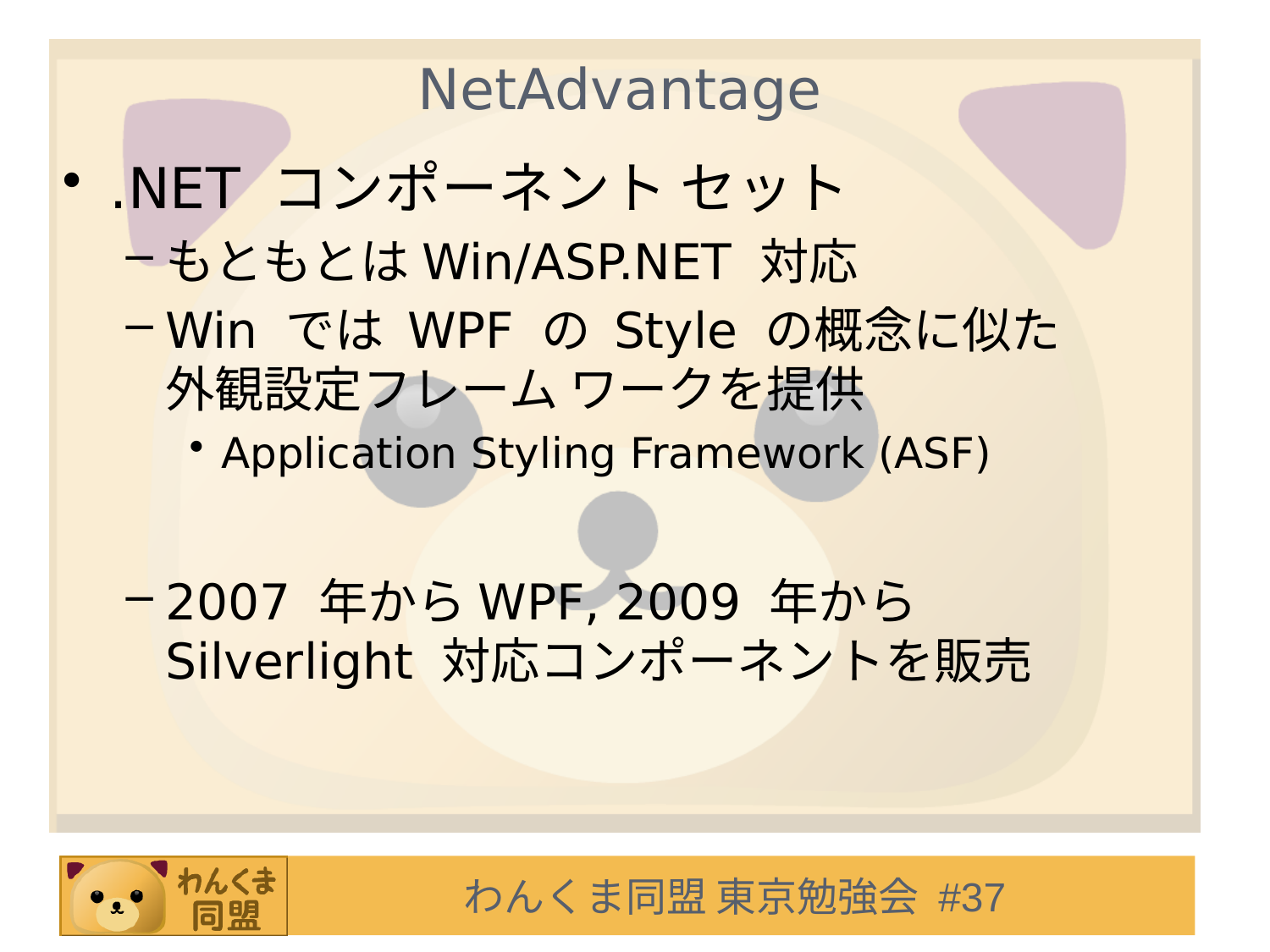

# NetAdvantage
.NET コンポーネント セット
もともとはWin/ASP.NET 対応
Win では WPF の Style の概念に似た
外観設定フレーム ワークを提供
Application Styling Framework (ASF)

2007 年からWPF, 2009 年から Silverlight 対応コンポーネントを販売